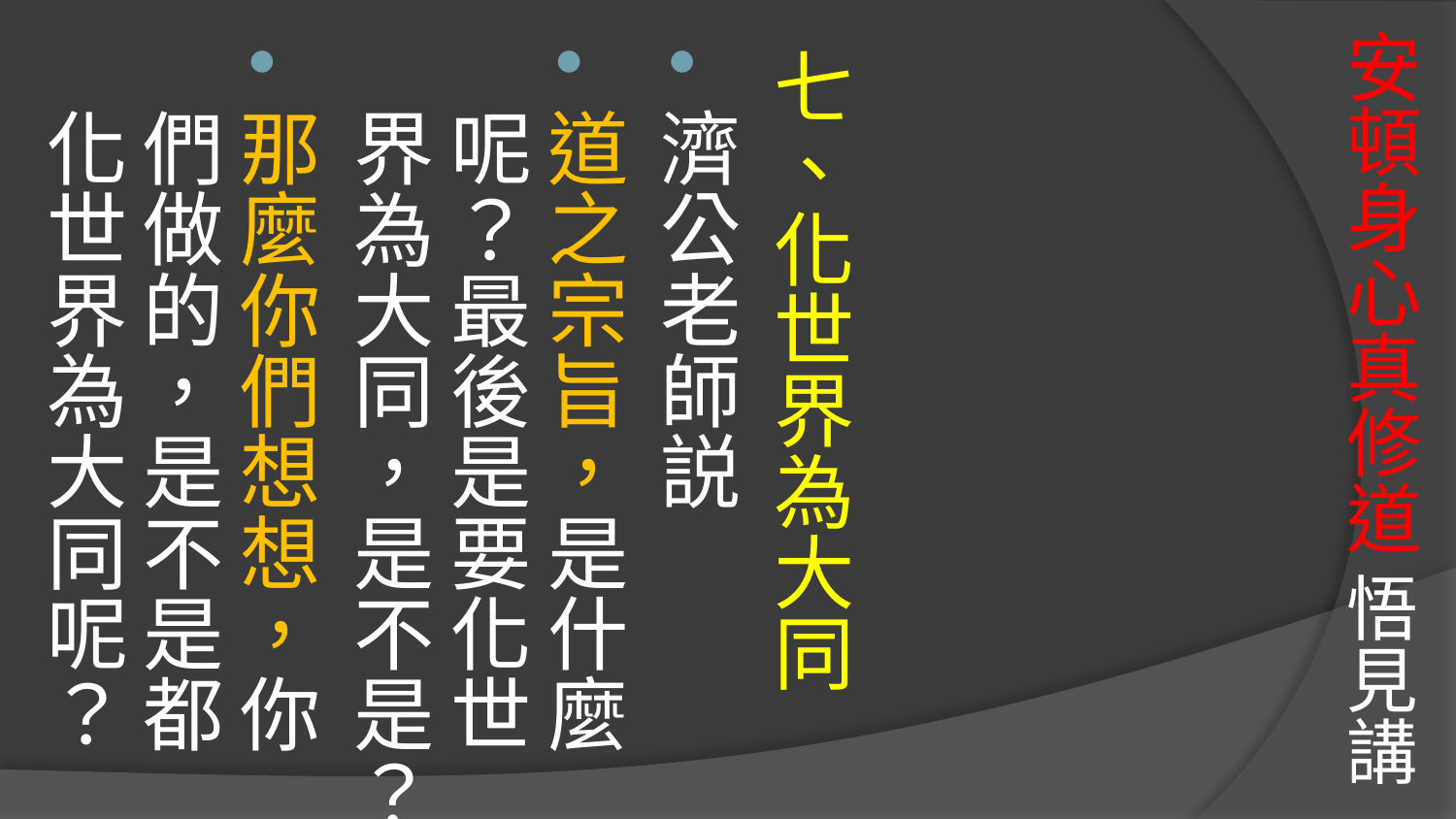

# 安頓身心真修道 悟見講
七、化世界為大同
濟公老師説
道之宗旨，是什麼呢？最後是要化世界為大同，是不是？
那麼你們想想，你們做的，是不是都化世界為大同呢？